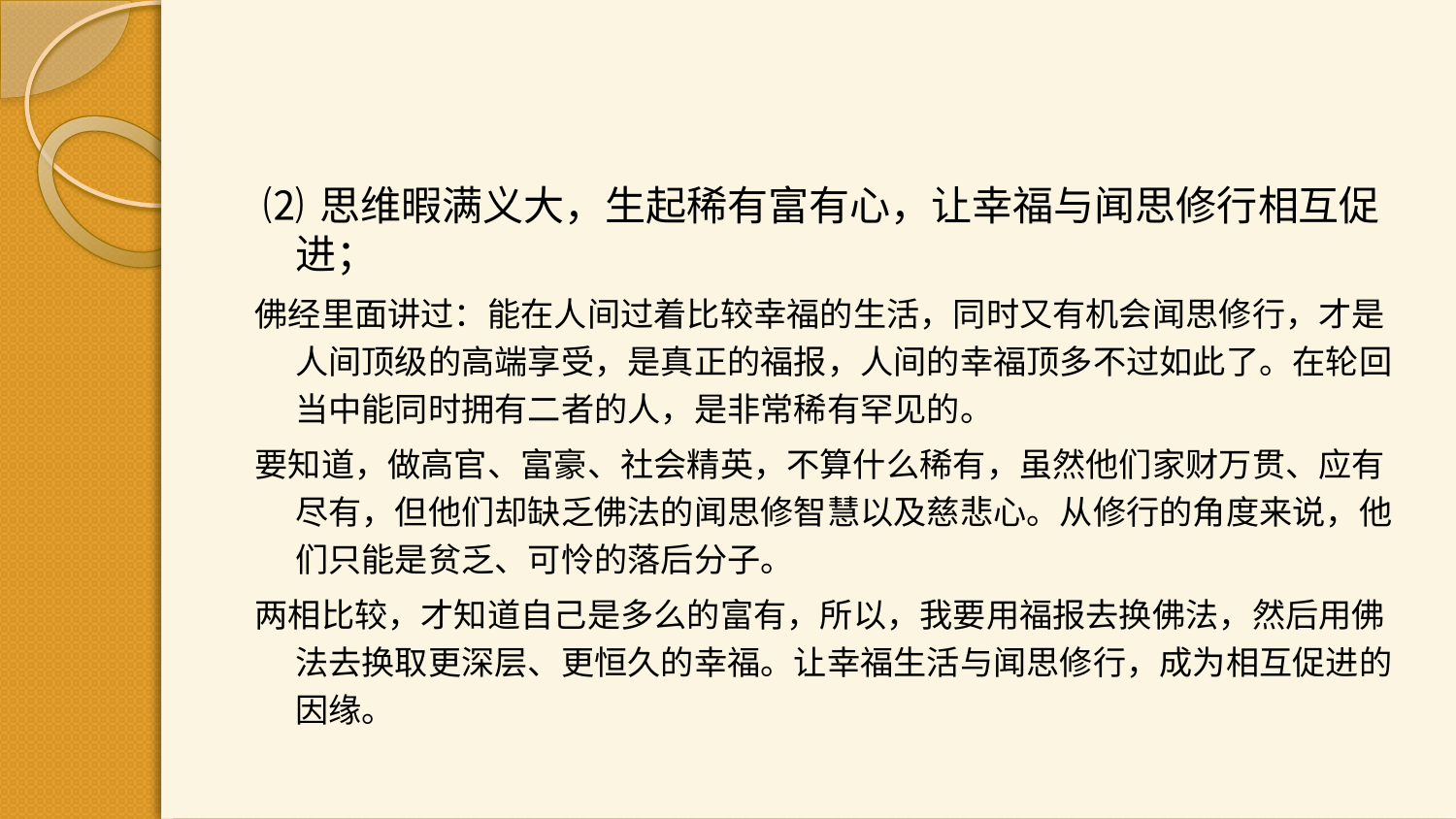

⑵ 思维暇满义大，生起稀有富有心，让幸福与闻思修行相互促进；
佛经里面讲过：能在人间过着比较幸福的生活，同时又有机会闻思修行，才是人间顶级的高端享受，是真正的福报，人间的幸福顶多不过如此了。在轮回当中能同时拥有二者的人，是非常稀有罕见的。
要知道，做高官、富豪、社会精英，不算什么稀有，虽然他们家财万贯、应有尽有，但他们却缺乏佛法的闻思修智慧以及慈悲心。从修行的角度来说，他们只能是贫乏、可怜的落后分子。
两相比较，才知道自己是多么的富有，所以，我要用福报去换佛法，然后用佛法去换取更深层、更恒久的幸福。让幸福生活与闻思修行，成为相互促进的因缘。